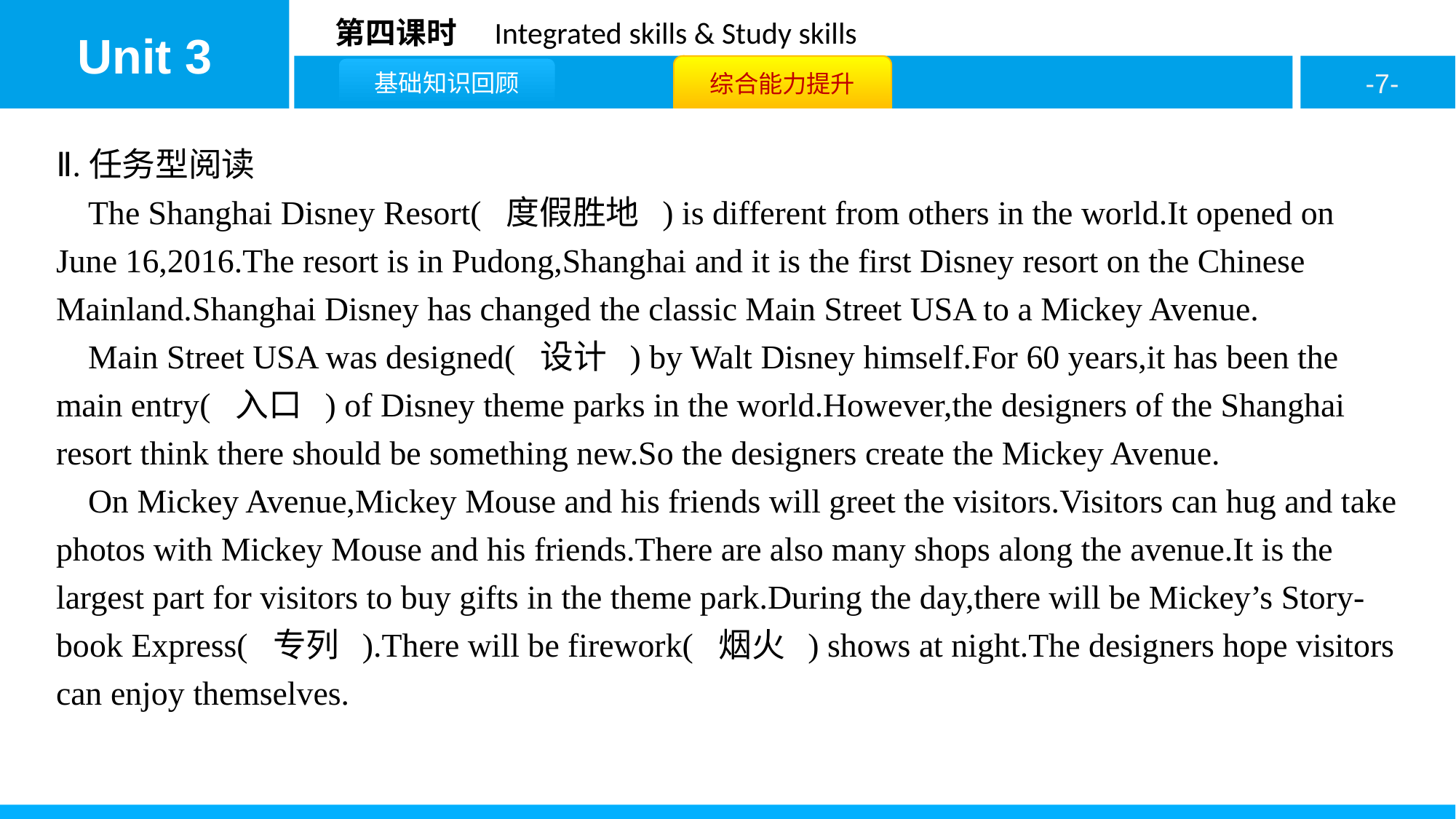

Ⅱ.任务型阅读
The Shanghai Disney Resort(  度假胜地  ) is different from others in the world.It opened on June 16,2016.The resort is in Pudong,Shanghai and it is the first Disney resort on the Chinese Mainland.Shanghai Disney has changed the classic Main Street USA to a Mickey Avenue.
Main Street USA was designed(  设计  ) by Walt Disney himself.For 60 years,it has been the main entry(  入口  ) of Disney theme parks in the world.However,the designers of the Shanghai resort think there should be something new.So the designers create the Mickey Avenue.
On Mickey Avenue,Mickey Mouse and his friends will greet the visitors.Visitors can hug and take photos with Mickey Mouse and his friends.There are also many shops along the avenue.It is the largest part for visitors to buy gifts in the theme park.During the day,there will be Mickey’s Story-book Express(  专列  ).There will be firework(  烟火  ) shows at night.The designers hope visitors can enjoy themselves.